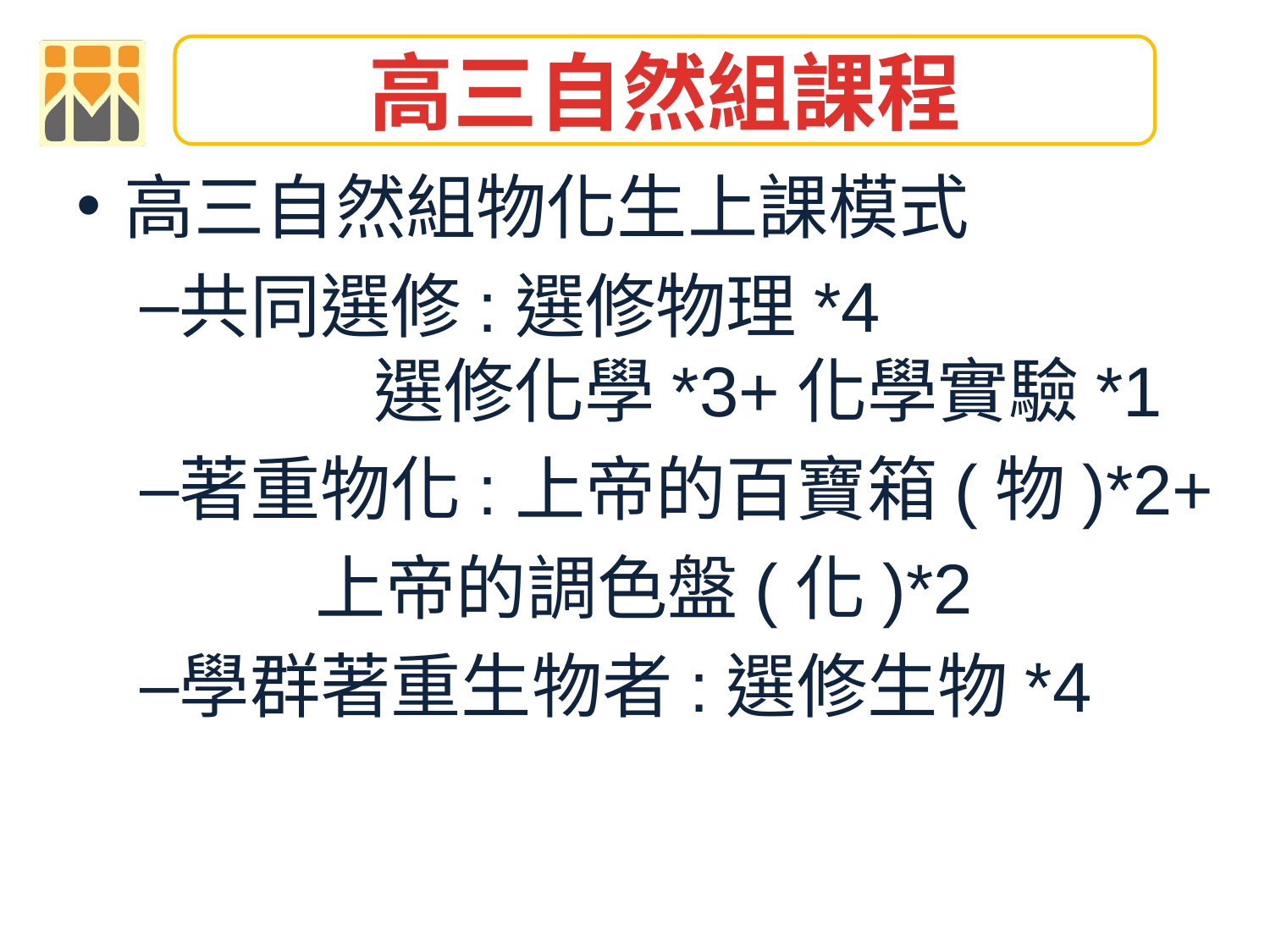

高三自然組課程
高三自然組物化生上課模式
共同選修:選修物理*4
         選修化學*3+化學實驗*1
著重物化:上帝的百寶箱(物)*2+
          上帝的調色盤(化)*2
學群著重生物者:選修生物*4